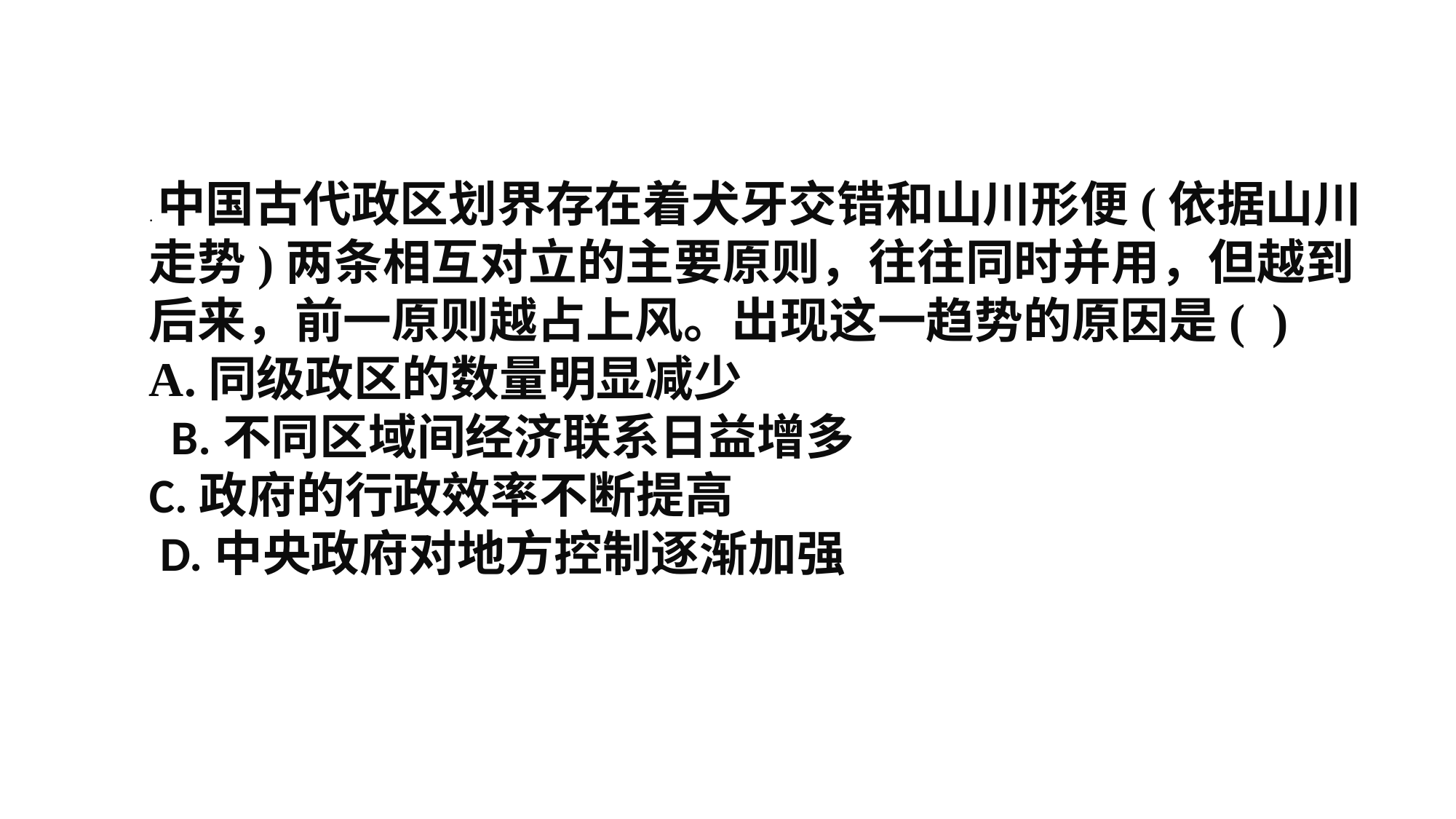

.中国古代政区划界存在着犬牙交错和山川形便(依据山川走势)两条相互对立的主要原则，往往同时并用，但越到后来，前一原则越占上风。出现这一趋势的原因是(  )A.同级政区的数量明显减少
  B.不同区域间经济联系日益增多C.政府的行政效率不断提高
 D.中央政府对地方控制逐渐加强